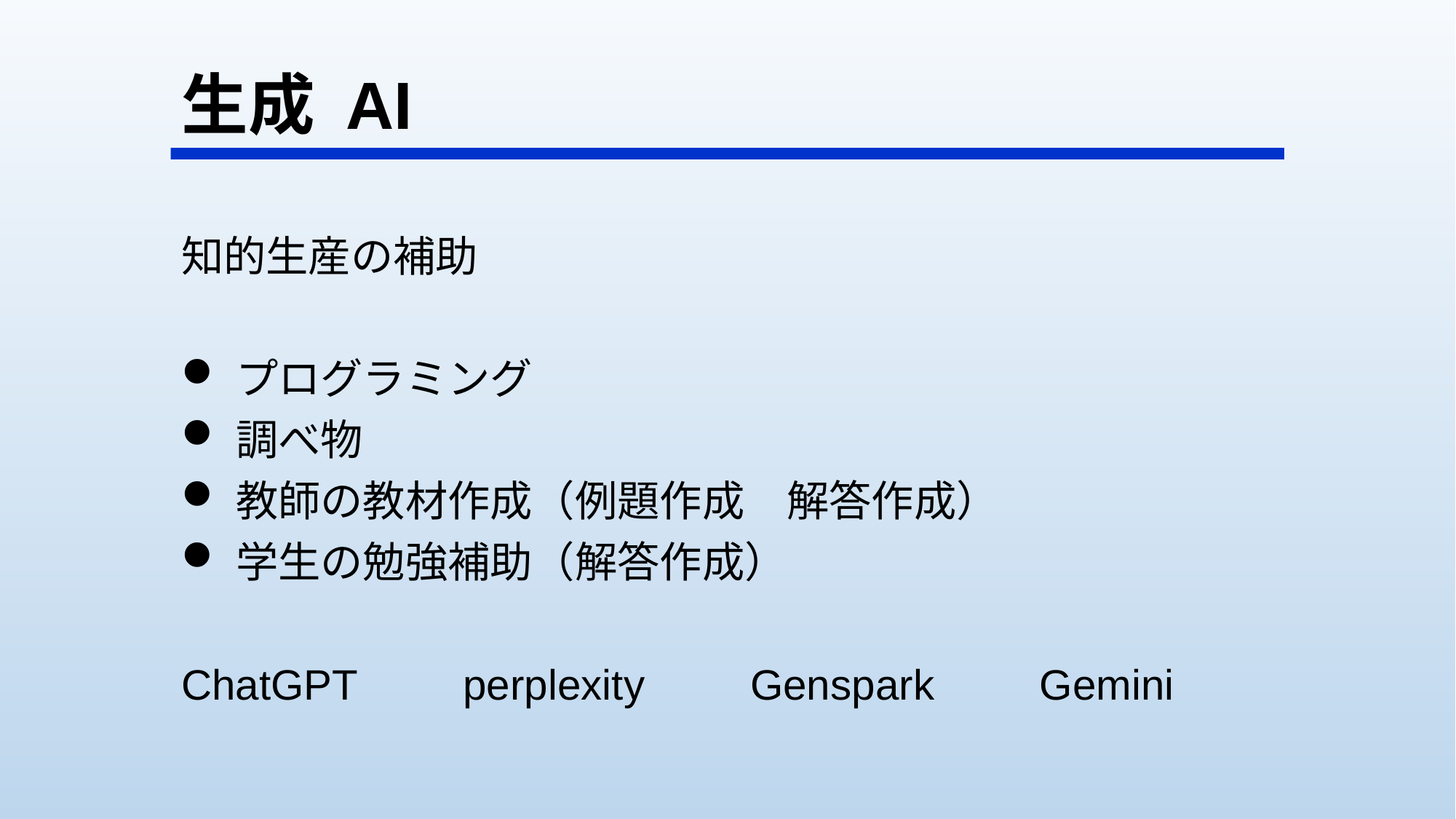

# 生成 AI
知的生産の補助

プログラミング
調べ物
教師の教材作成（例題作成　解答作成）
学生の勉強補助（解答作成）

ChatGPT　　perplexity　　Genspark　　Gemini